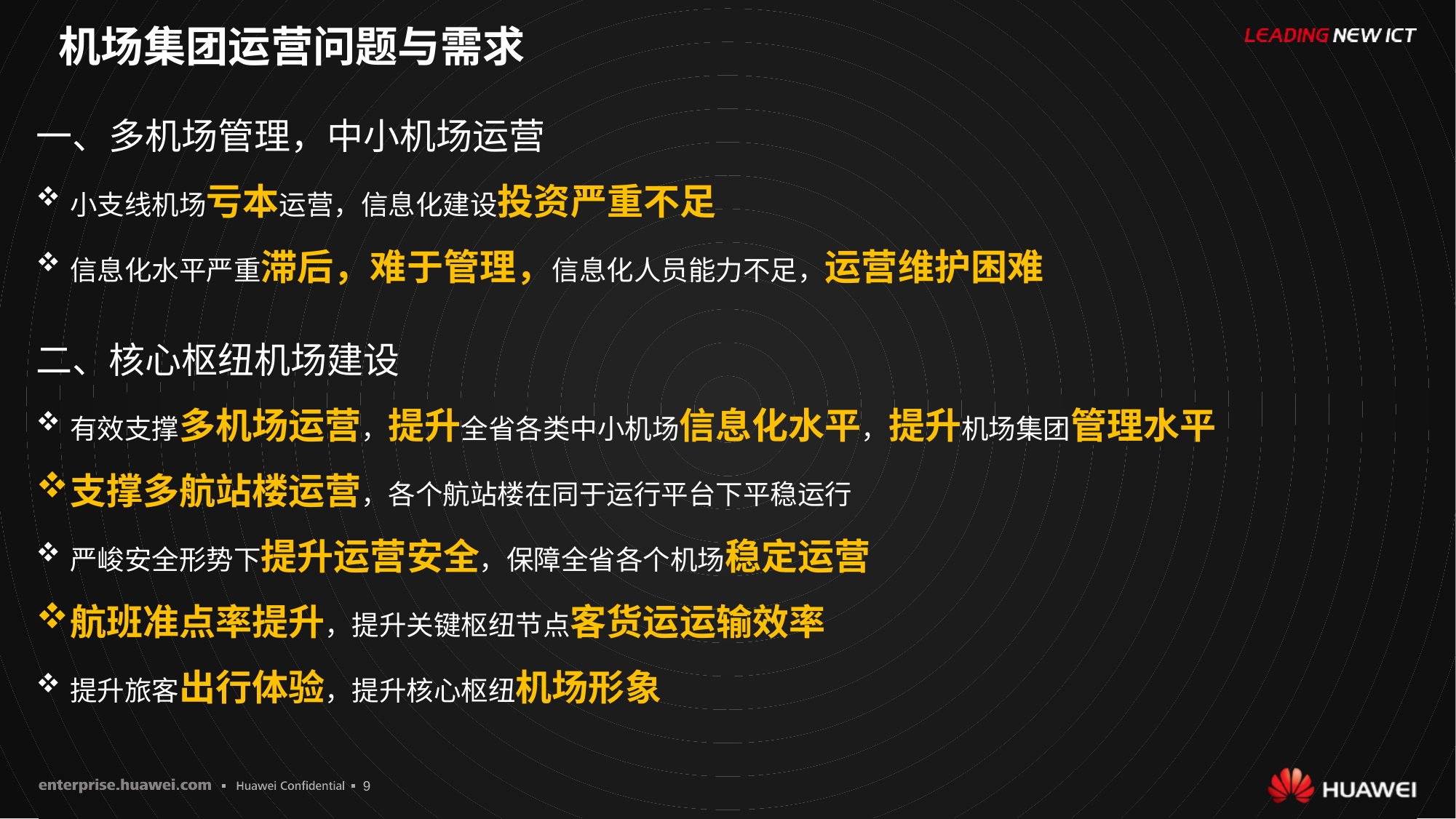

机场集团运营问题与需求
一、多机场管理，中小机场运营
小支线机场亏本运营，信息化建设投资严重不足
信息化水平严重滞后，难于管理，信息化人员能力不足，运营维护困难
二、核心枢纽机场建设
有效支撑多机场运营，提升全省各类中小机场信息化水平，提升机场集团管理水平
支撑多航站楼运营，各个航站楼在同于运行平台下平稳运行
严峻安全形势下提升运营安全，保障全省各个机场稳定运营
航班准点率提升，提升关键枢纽节点客货运运输效率
提升旅客出行体验，提升核心枢纽机场形象